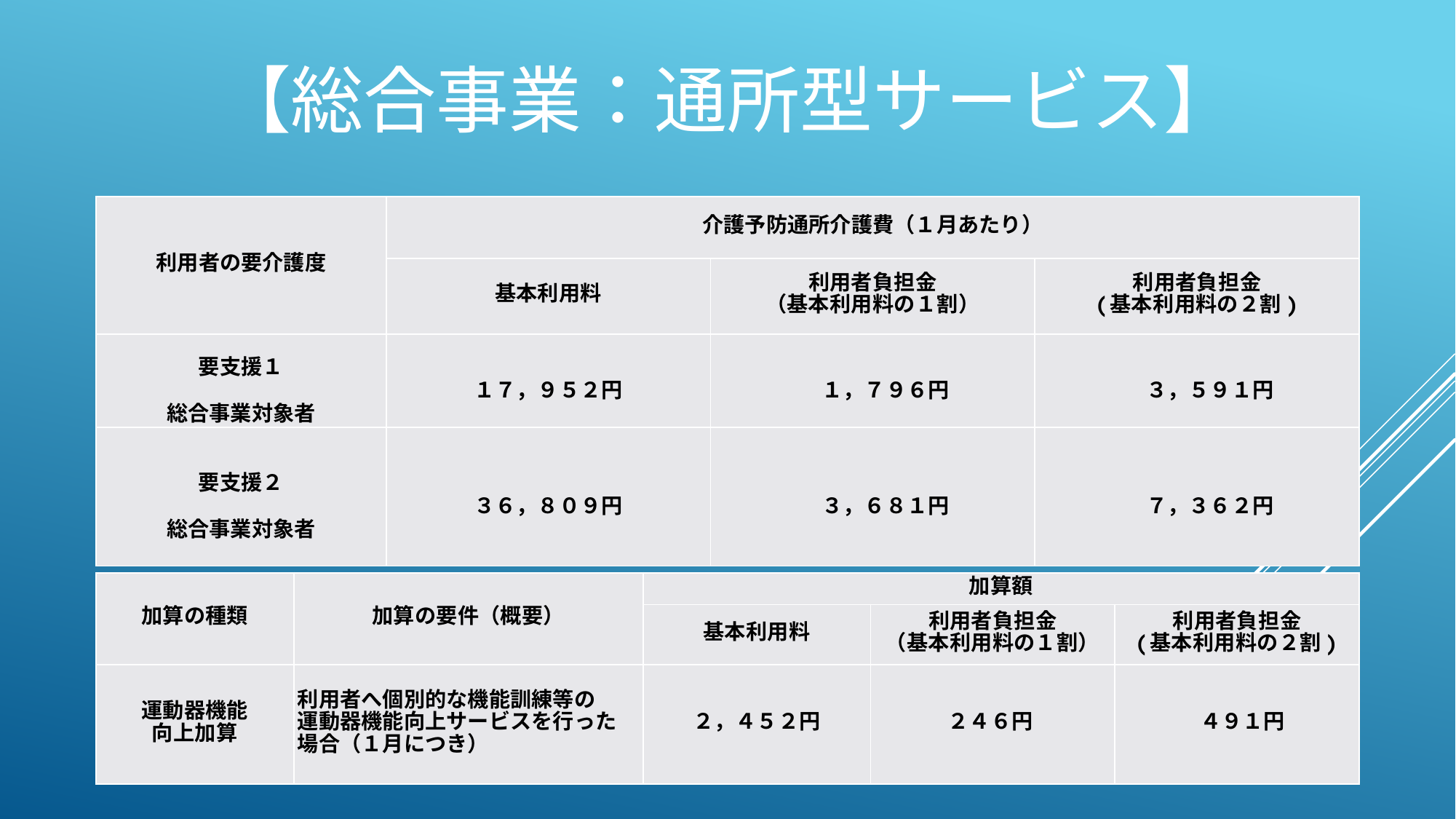

# 【総合事業：通所型サービス】
| 利用者の要介護度 | 介護予防通所介護費（１月あたり） |  |  |
| --- | --- | --- | --- |
|  | 基本利用料 | 利用者負担金 （基本利用料の１割） | 利用者負担金 (基本利用料の２割) |
| 要支援１ 総合事業対象者 | １７，９５２円 | １，７９６円 | ３，５９１円 |
| 要支援２ 総合事業対象者 | ３６，８０９円 | ３，６８１円 | ７，３６２円 |
| 加算の種類 | 加算の要件（概要） | 加算額 |  |  |
| --- | --- | --- | --- | --- |
|  |  | 基本利用料 | 利用者負担金 （基本利用料の１割） | 利用者負担金 (基本利用料の２割) |
| 運動器機能 向上加算 | 利用者へ個別的な機能訓練等の 運動器機能向上サービスを行った 場合（１月につき） | ２，４５２円 | ２４６円 | ４９１円 |